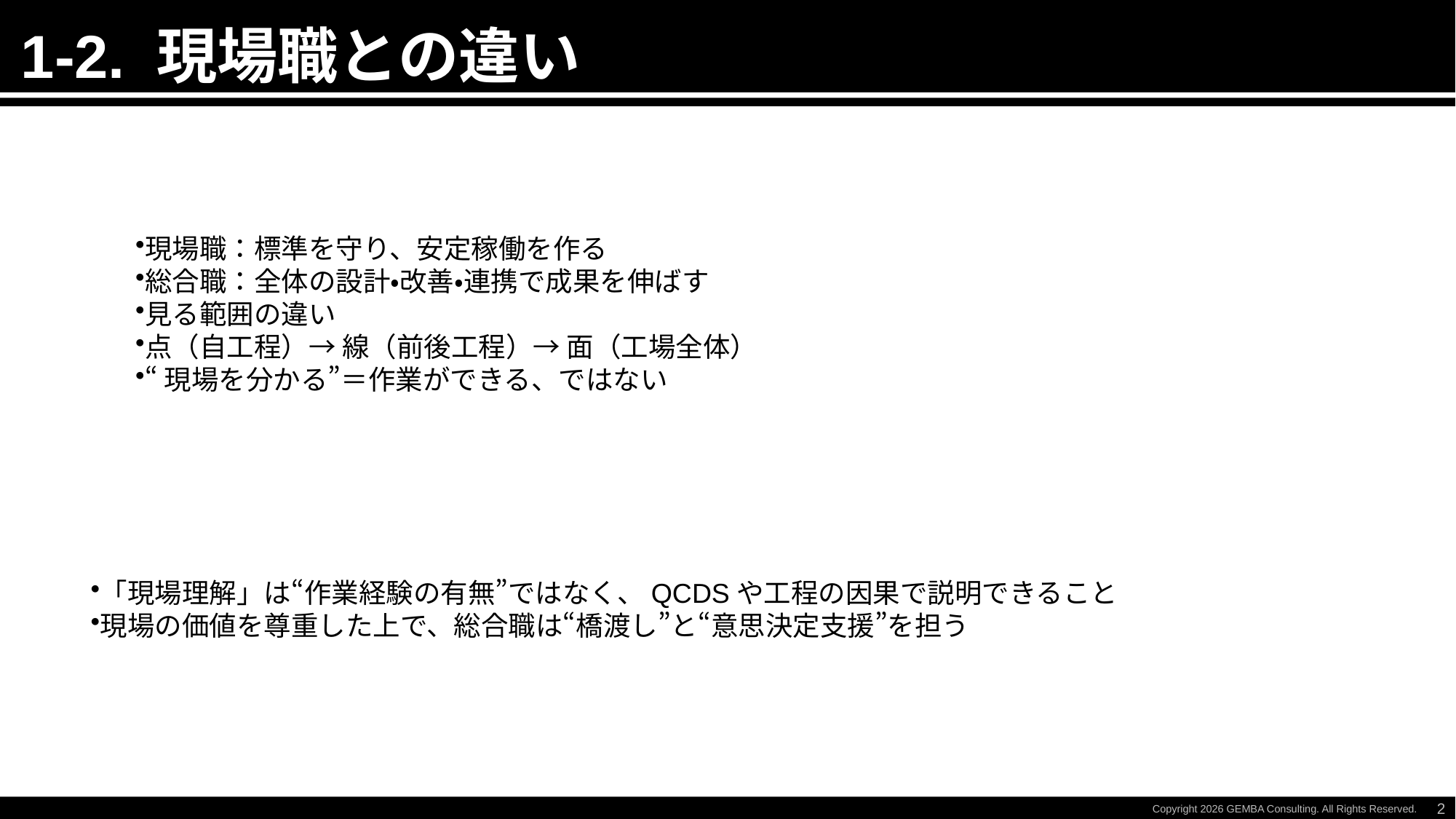

1-2. 現場職との違い
現場職：標準を守り、安定稼働を作る
総合職：全体の設計・改善・連携で成果を伸ばす
見る範囲の違い
点（自工程）→ 線（前後工程）→ 面（工場全体）
“現場を分かる”＝作業ができる、ではない
「現場理解」は“作業経験の有無”ではなく、QCDSや工程の因果で説明できること
現場の価値を尊重した上で、総合職は“橋渡し”と“意思決定支援”を担う
2